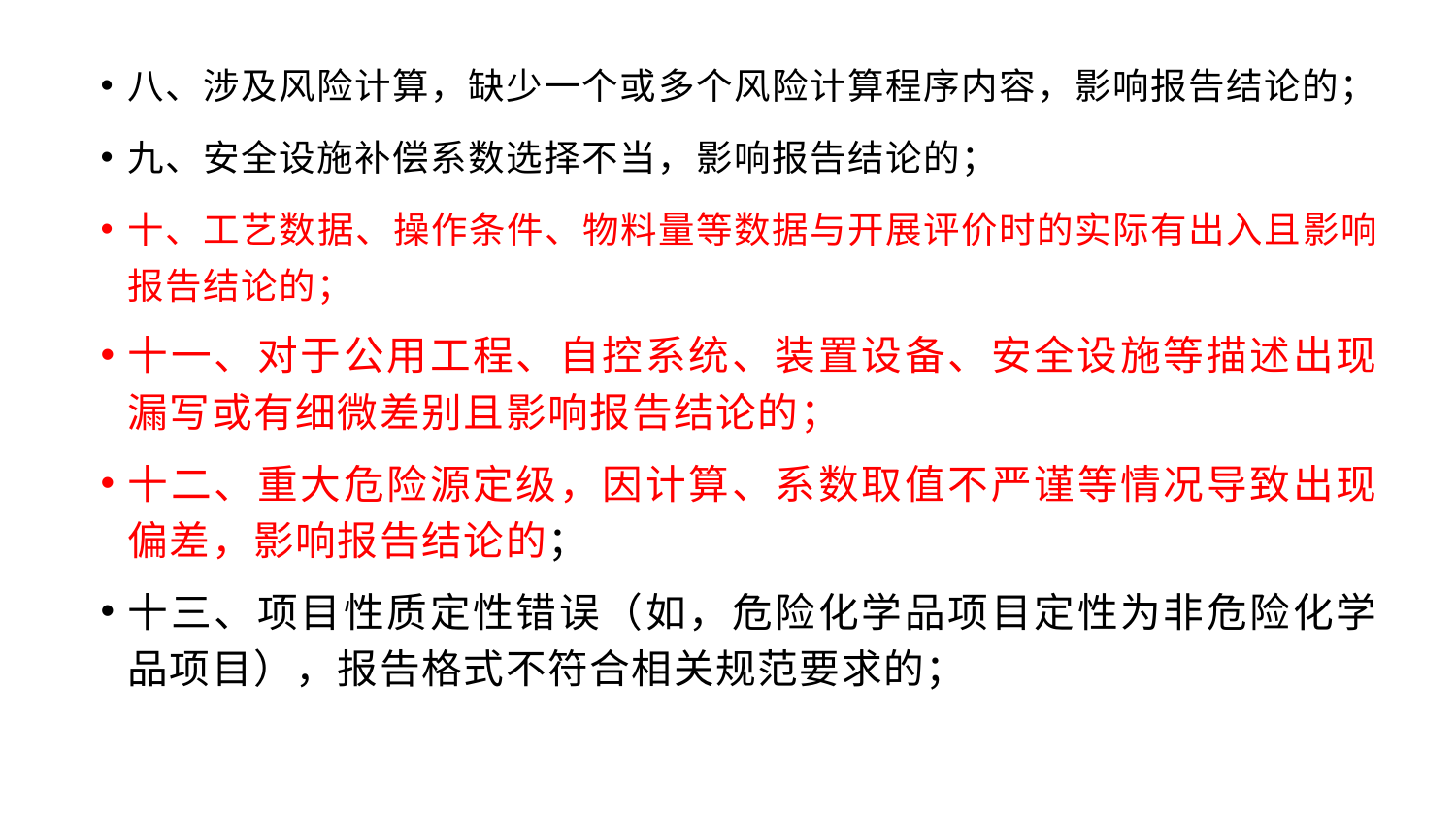

八、涉及风险计算，缺少一个或多个风险计算程序内容，影响报告结论的；
九、安全设施补偿系数选择不当，影响报告结论的；
十、工艺数据、操作条件、物料量等数据与开展评价时的实际有出入且影响报告结论的；
十一、对于公用工程、自控系统、装置设备、安全设施等描述出现漏写或有细微差别且影响报告结论的；
十二、重大危险源定级，因计算、系数取值不严谨等情况导致出现偏差，影响报告结论的；
十三、项目性质定性错误（如，危险化学品项目定性为非危险化学品项目），报告格式不符合相关规范要求的；